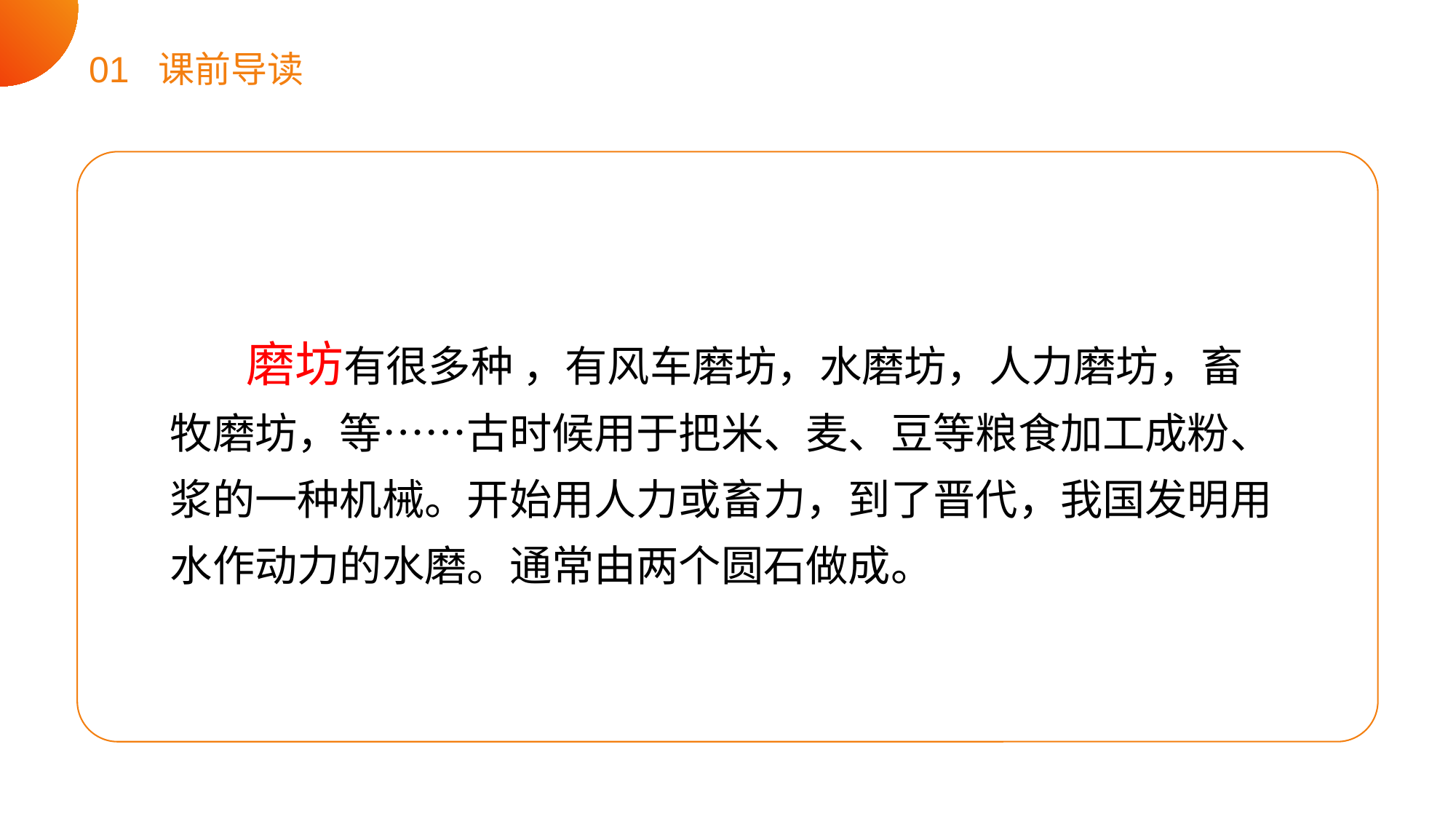

01  课前导读
       磨坊有很多种 ，有风车磨坊，水磨坊，人力磨坊，畜牧磨坊，等……古时候用于把米、麦、豆等粮食加工成粉、浆的一种机械。开始用人力或畜力，到了晋代，我国发明用水作动力的水磨。通常由两个圆石做成。